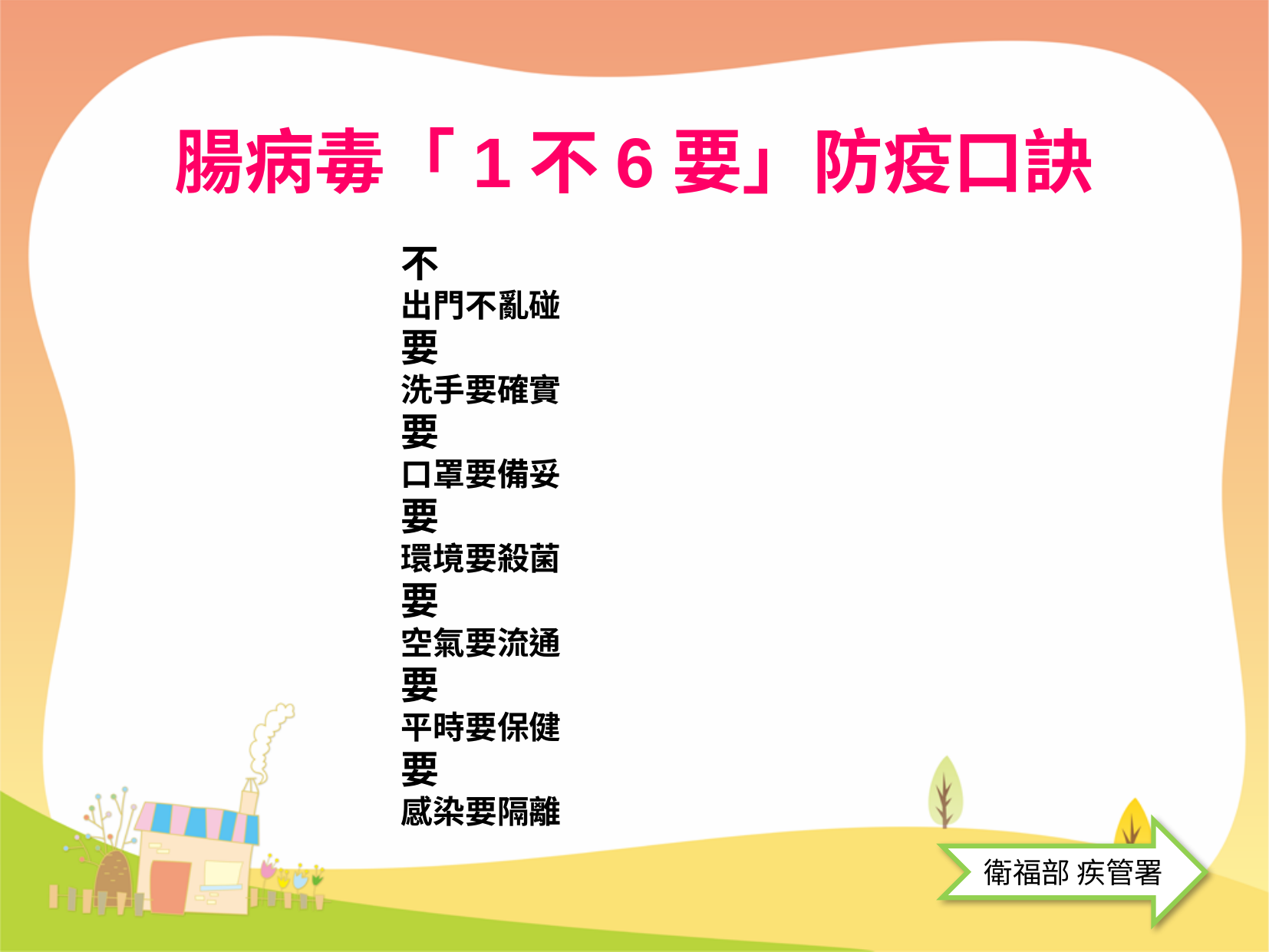

腸病毒「1不6要」防疫口訣
不
出門不亂碰
要
洗手要確實
要
口罩要備妥
要
環境要殺菌
要
空氣要流通
要
平時要保健
要
感染要隔離

衛福部 疾管署